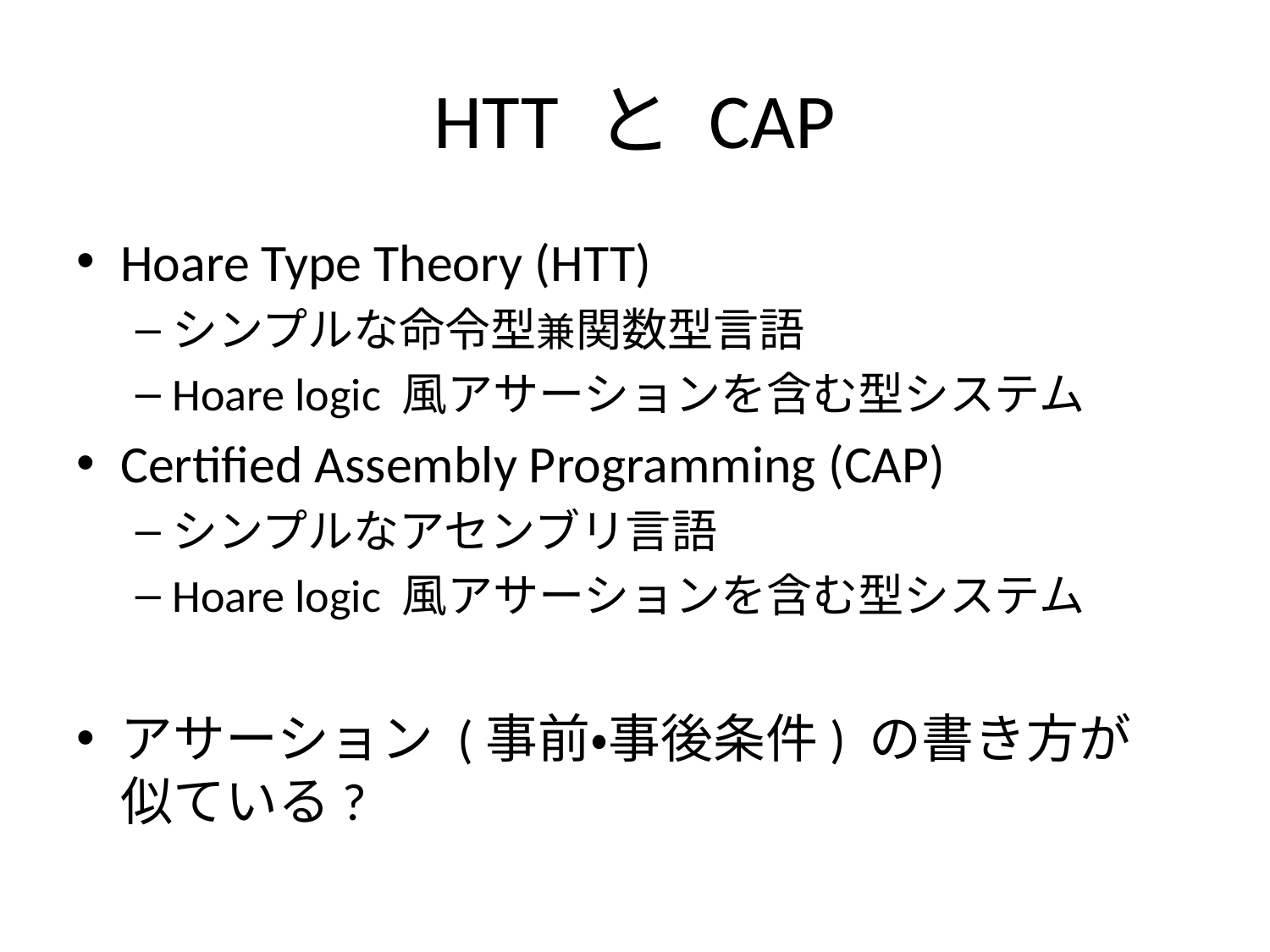

# HTT と CAP
Hoare Type Theory (HTT)
シンプルな命令型兼関数型言語
Hoare logic 風アサーションを含む型システム
Certified Assembly Programming (CAP)
シンプルなアセンブリ言語
Hoare logic 風アサーションを含む型システム

アサーション (事前・事後条件) の書き方が
似ている?